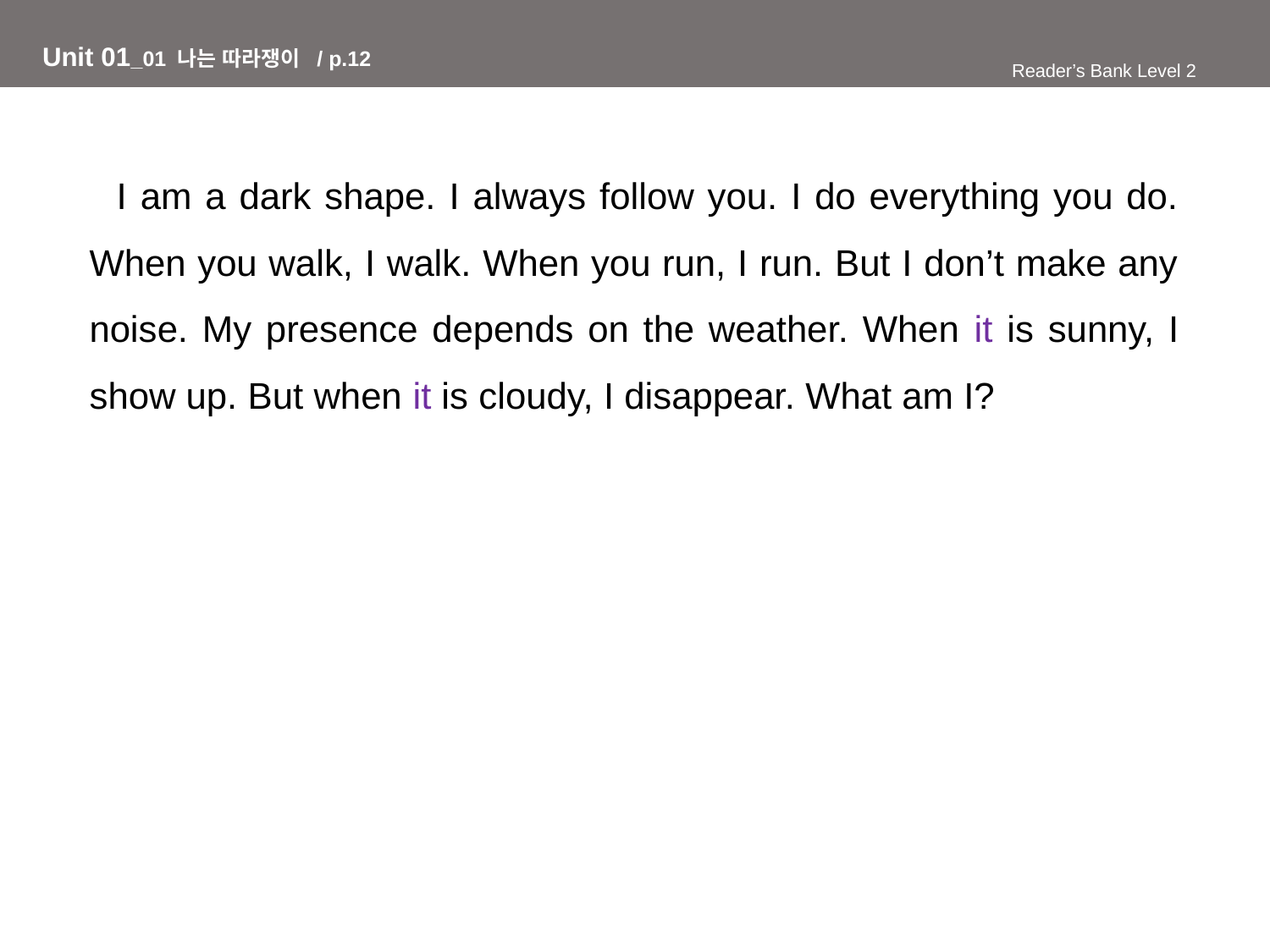

# Unit 01_01 나는 따라쟁이  / p.12
Reader’s Bank Level 2

  I am a dark shape. I always follow you. I do everything you do. When you walk, I walk. When you run, I run. But I don’t make any noise. My presence depends on the weather. When it is sunny, I show up. But when it is cloudy, I disappear. What am I?